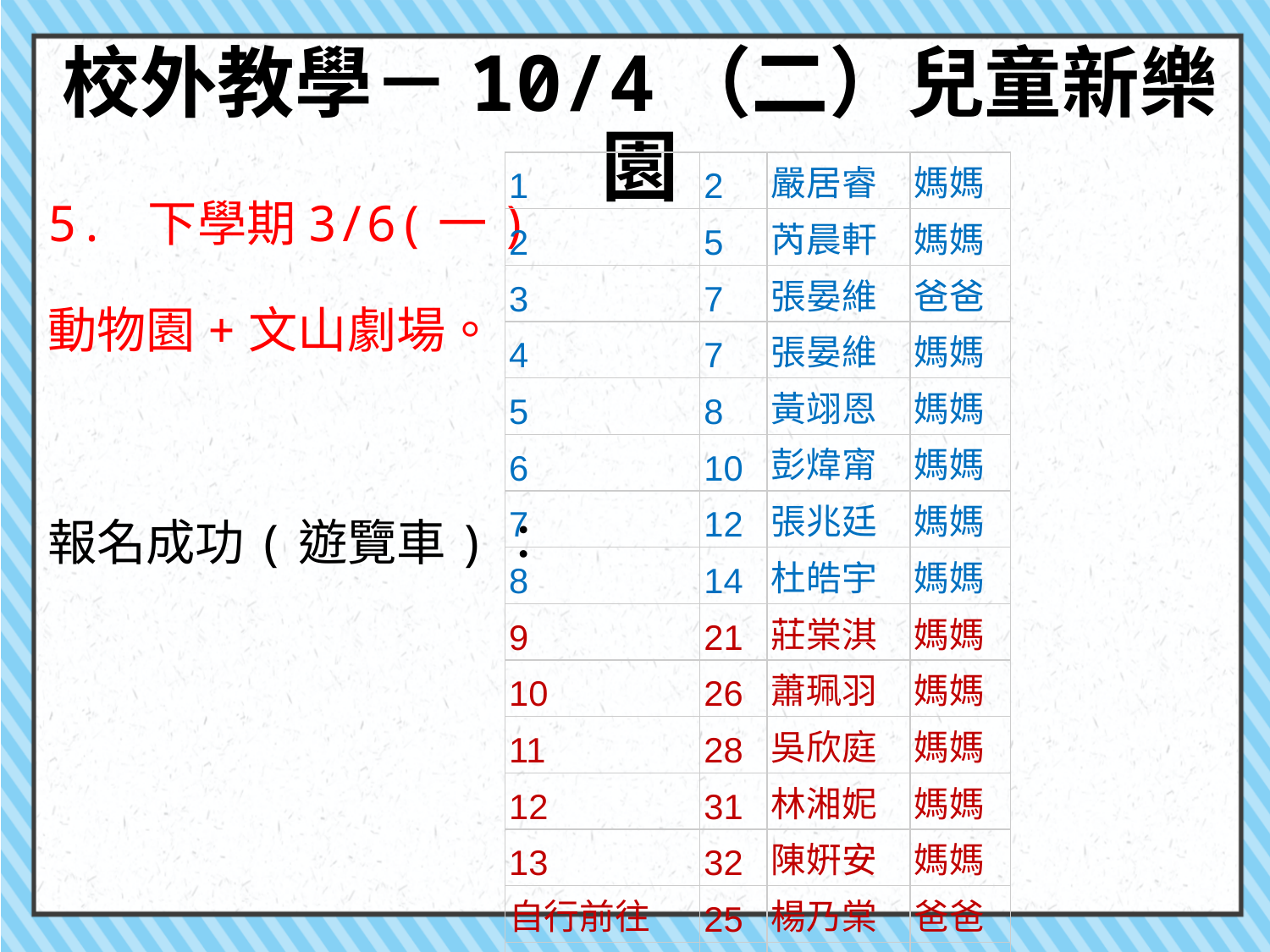

# 校外教學－10/4（二）兒童新樂園
| 1 | 2 | 嚴居睿 | 媽媽 |
| --- | --- | --- | --- |
| 2 | 5 | 芮晨軒 | 媽媽 |
| 3 | 7 | 張晏維 | 爸爸 |
| 4 | 7 | 張晏維 | 媽媽 |
| 5 | 8 | 黃翊恩 | 媽媽 |
| 6 | 10 | 彭煒甯 | 媽媽 |
| 7 | 12 | 張兆廷 | 媽媽 |
| 8 | 14 | 杜皓宇 | 媽媽 |
| 9 | 21 | 莊棠淇 | 媽媽 |
| 10 | 26 | 蕭珮羽 | 媽媽 |
| 11 | 28 | 吳欣庭 | 媽媽 |
| 12 | 31 | 林湘妮 | 媽媽 |
| 13 | 32 | 陳姸安 | 媽媽 |
| 自行前往 | 25 | 楊乃棠 | 爸爸 |
| 自行前往 | 15 | 魏睦珅 | 媽媽 |
5. 下學期3/6(一)
動物園+文山劇場。

報名成功(遊覽車)：